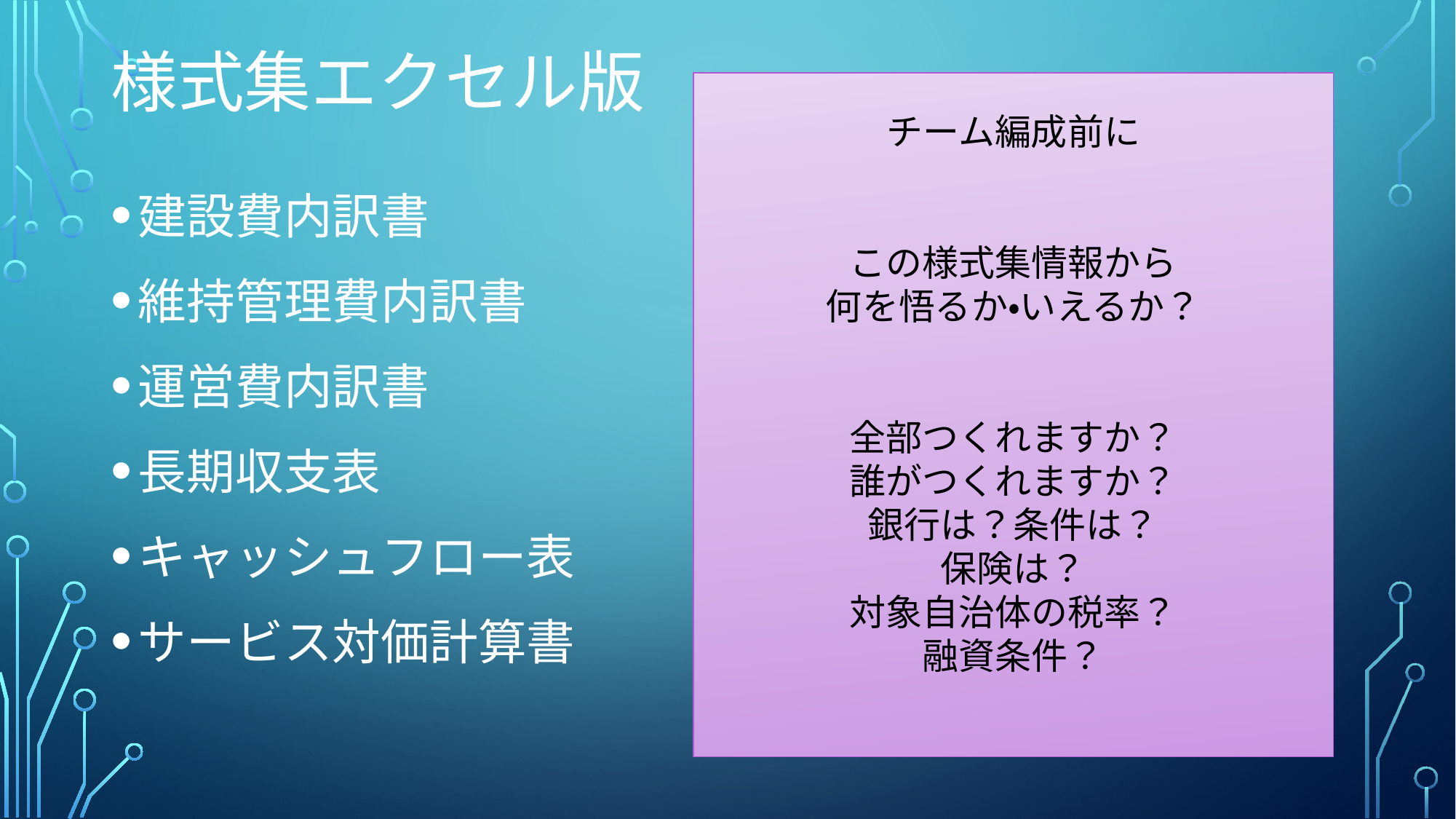

# 様式集エクセル版
チーム編成前に

この様式集情報から
何を悟るか・いえるか？

全部つくれますか？
誰がつくれますか？
銀行は？条件は？
保険は？
対象自治体の税率？
融資条件？

建設費内訳書
維持管理費内訳書
運営費内訳書
長期収支表
キャッシュフロー表
サービス対価計算書